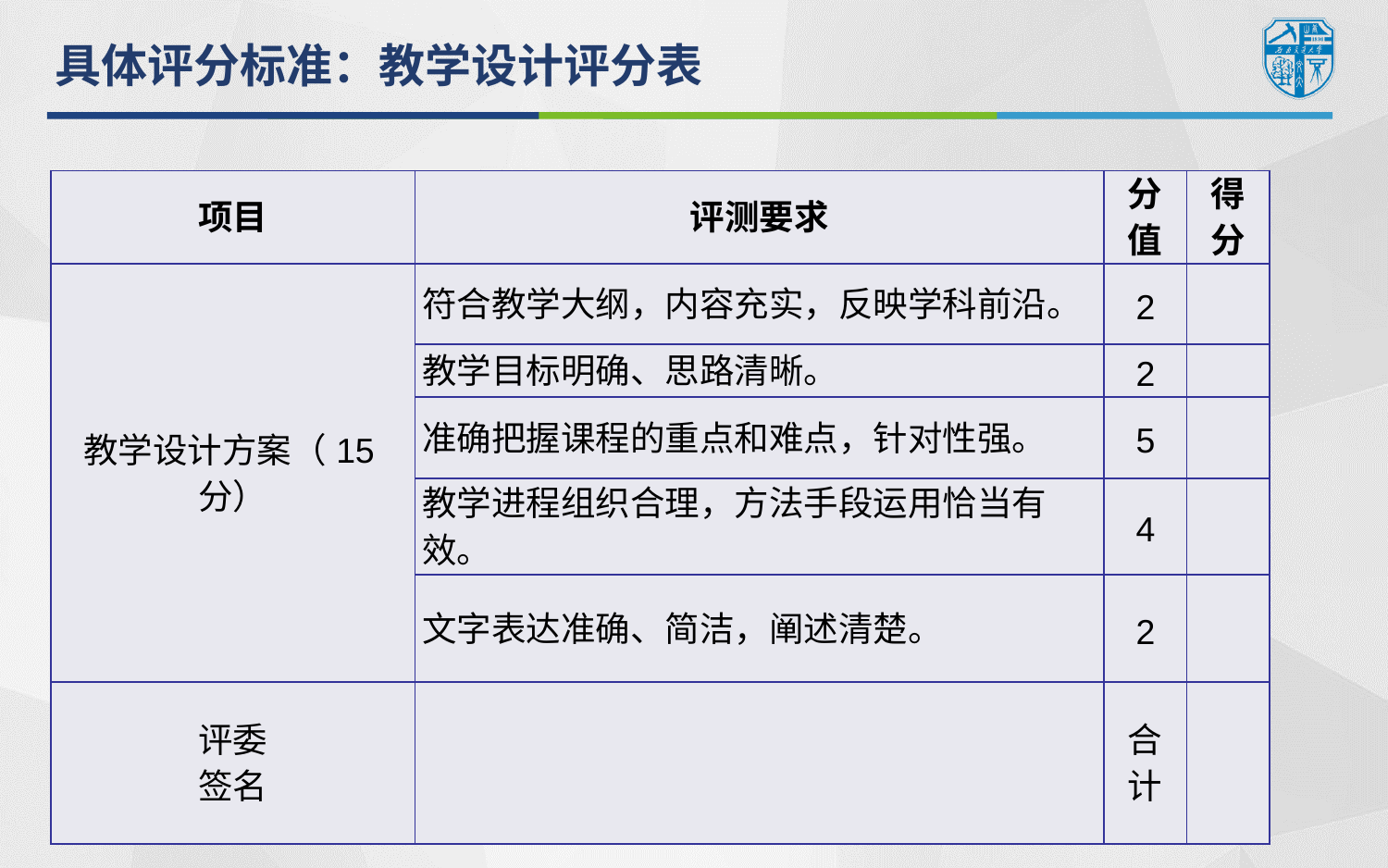

具体评分标准：教学设计评分表

| 项目 | 评测要求 | 分值 | 得分 |
| --- | --- | --- | --- |
| 教学设计方案（15分） | 符合教学大纲，内容充实，反映学科前沿。 | 2 |  |
|  | 教学目标明确、思路清晰。 | 2 |  |
|  | 准确把握课程的重点和难点，针对性强。 | 5 |  |
|  | 教学进程组织合理，方法手段运用恰当有效。 | 4 |  |
|  | 文字表达准确、简洁，阐述清楚。 | 2 |  |
| 评委 签名 |  | 合计 |  |